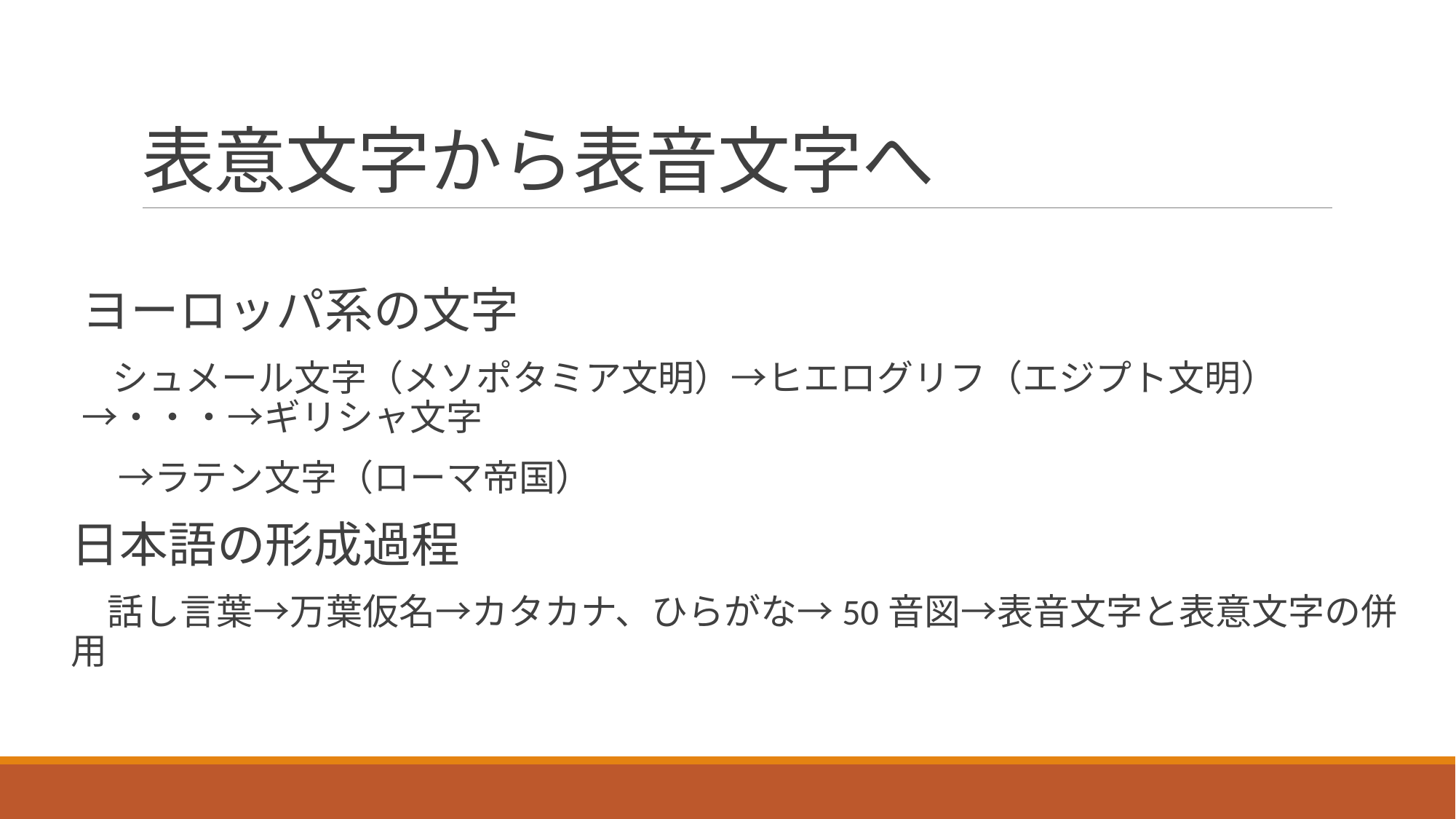

# 表意文字から表音文字へ
ヨーロッパ系の文字
　シュメール文字（メソポタミア文明）→ヒエログリフ（エジプト文明）→・・・→ギリシャ文字
　→ラテン文字（ローマ帝国）
日本語の形成過程
　話し言葉→万葉仮名→カタカナ、ひらがな→50音図→表音文字と表意文字の併用